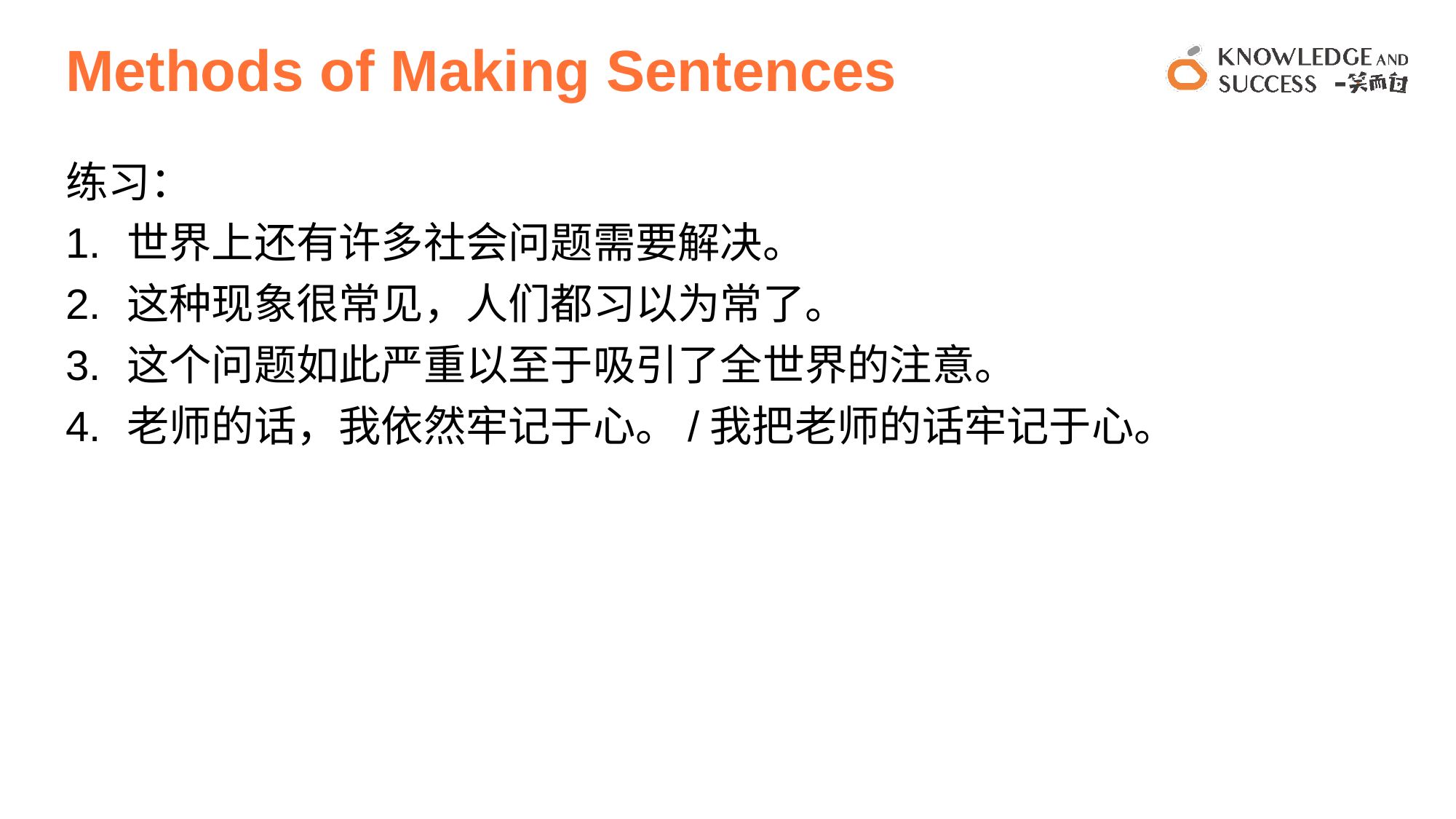

# Methods of Making Sentences
练习：
世界上还有许多社会问题需要解决。
这种现象很常见，人们都习以为常了。
这个问题如此严重以至于吸引了全世界的注意。
老师的话，我依然牢记于心。/我把老师的话牢记于心。
37